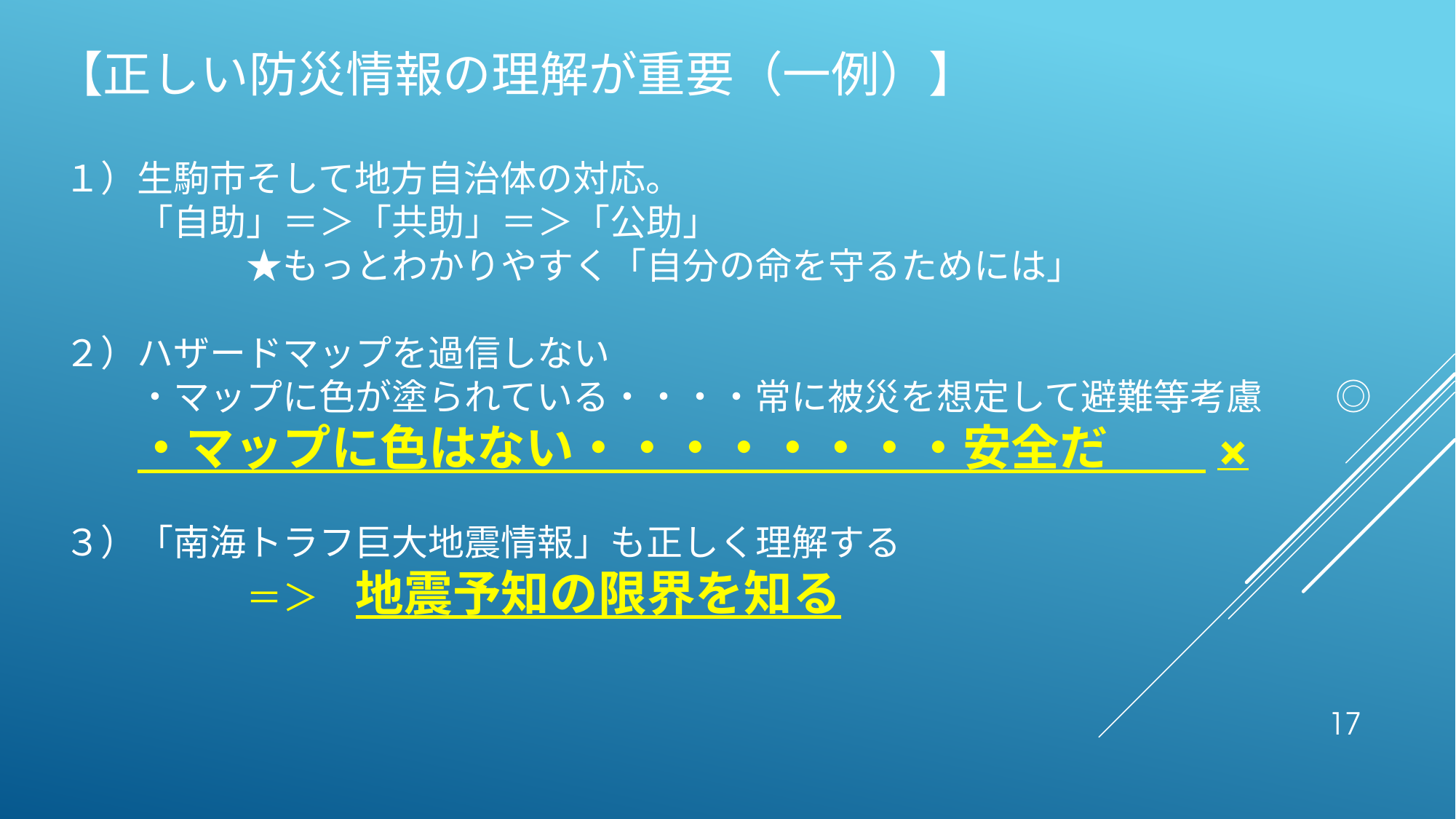

【正しい防災情報の理解が重要（一例）】

１）生駒市そして地方自治体の対応。
　　「自助」＝＞「共助」＝＞「公助」
　　　　　★もっとわかりやすく「自分の命を守るためには」
２）ハザードマップを過信しない
　　・マップに色が塗られている・・・・常に被災を想定して避難等考慮　　◎
　　・マップに色はない・・・・・・・・安全だ　　×

３）「南海トラフ巨大地震情報」も正しく理解する
　　　　　＝＞　地震予知の限界を知る
17